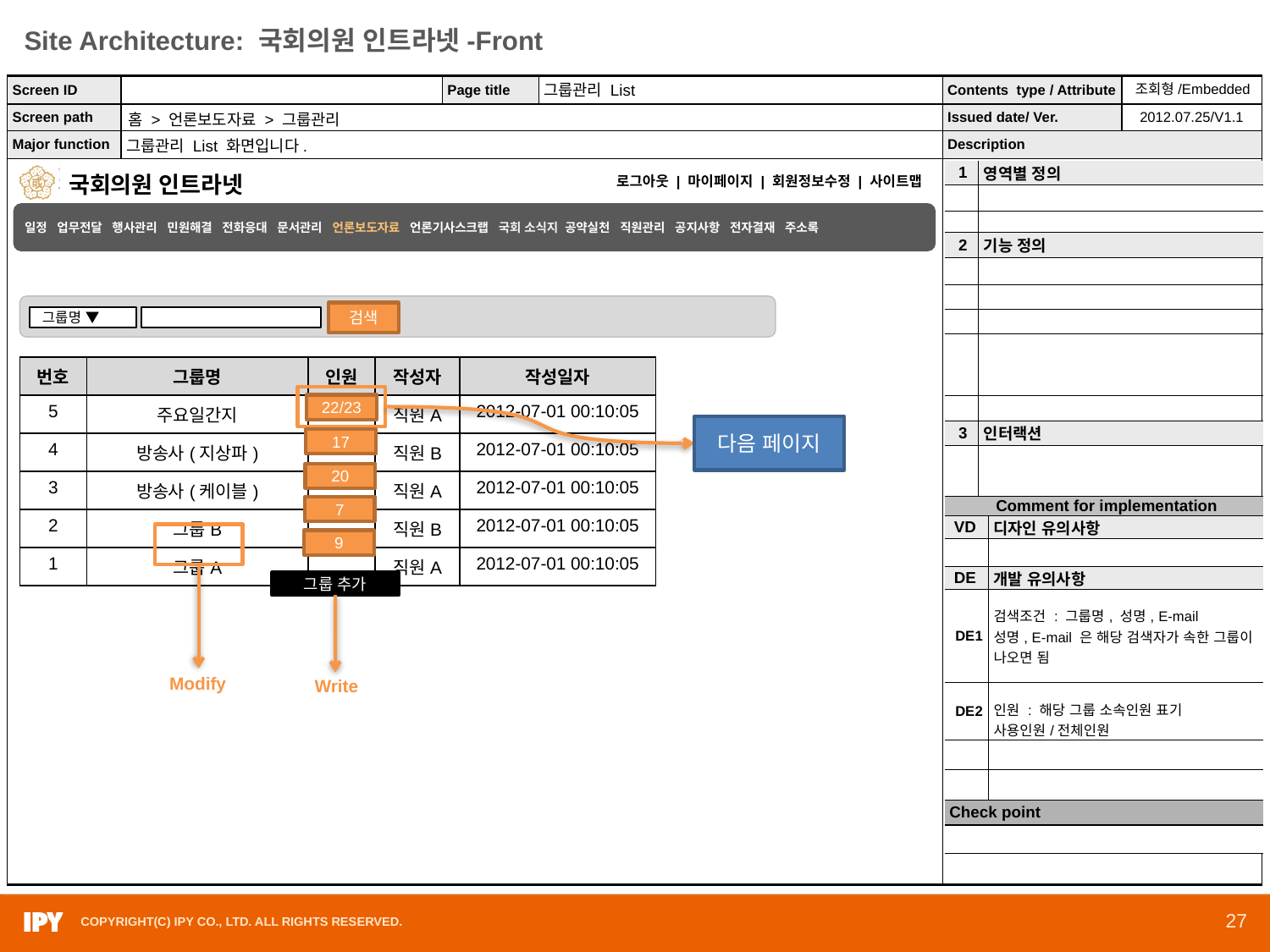

그룹관리 List
조회형/Embedded
홈 > 언론보도자료 > 그룹관리
그룹관리 List 화면입니다.
| 1 | 영역별 정의 |  |
| --- | --- | --- |
|  |  |  |
|  |  |  |
| 2 | 기능 정의 |  |
|  |  |  |
|  |  |  |
|  |  |  |
|  |  |  |
|  |  |  |
| 3 | 인터랙션 |  |
|  |  |  |
| Comment for implementation |  |  |
| VD |  | 디자인 유의사항 |
|  |  |  |
| DE |  | 개발 유의사항 |
| DE1 |  | 검색조건 : 그룹명, 성명, E-mail 성명, E-mail 은 해당 검색자가 속한 그룹이 나오면 됨 |
| DE2 |  | 인원 : 해당 그룹 소속인원 표기 사용인원/전체인원 |
|  |  |  |
|  |  |  |
| Check point |  |  |
|  |  |  |
일정   업무전달   행사관리   민원해결   전화응대   문서관리   언론보도자료   언론기사스크랩   국회 소식지  공약실천   직원관리   공지사항   전자결재   주소록

검색

그룹명 ▼
| 번호 | 그룹명 | 인원 | 작성자 | 작성일자 |
| --- | --- | --- | --- | --- |
| 5 | 주요일간지 |  | 직원A | 2012-07-01 00:10:05 |
| 4 | 방송사(지상파) |  | 직원B | 2012-07-01 00:10:05 |
| 3 | 방송사(케이블) |  | 직원A | 2012-07-01 00:10:05 |
| 2 | 그룹B |  | 직원B | 2012-07-01 00:10:05 |
| 1 | 그룹A |  | 직원A | 2012-07-01 00:10:05 |

22/23
다음 페이지
17
20
7

9
그룹 추가
Modify
Write
27